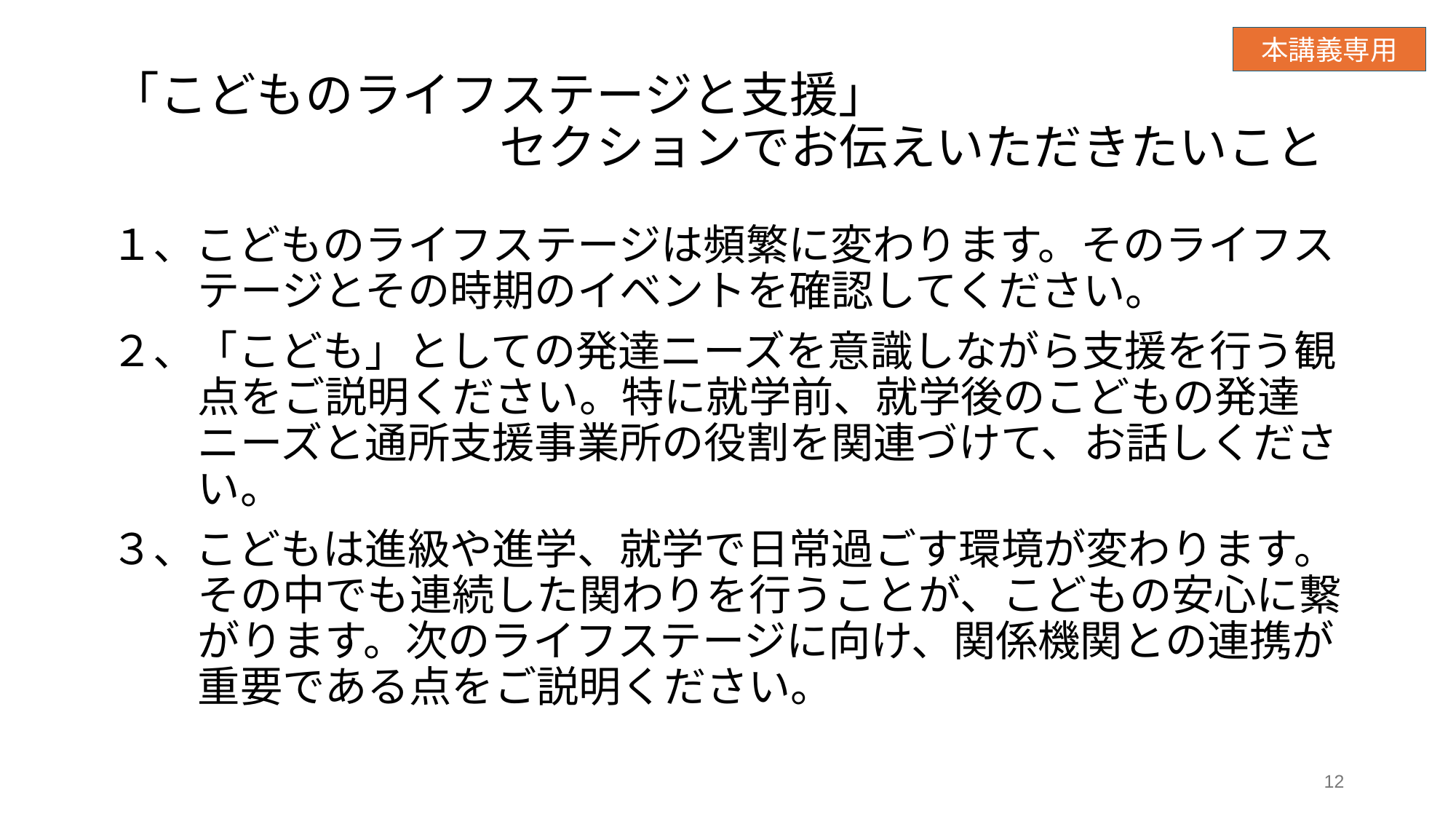

本講義専用
# 「こどものライフステージと支援」 　　　　　　　　セクションでお伝えいただきたいこと
１、こどものライフステージは頻繁に変わります。そのライフステージとその時期のイベントを確認してください。
２、「こども」としての発達ニーズを意識しながら支援を行う観点をご説明ください。特に就学前、就学後のこどもの発達ニーズと通所支援事業所の役割を関連づけて、お話しください。
３、こどもは進級や進学、就学で日常過ごす環境が変わります。その中でも連続した関わりを行うことが、こどもの安心に繋がります。次のライフステージに向け、関係機関との連携が重要である点をご説明ください。
12